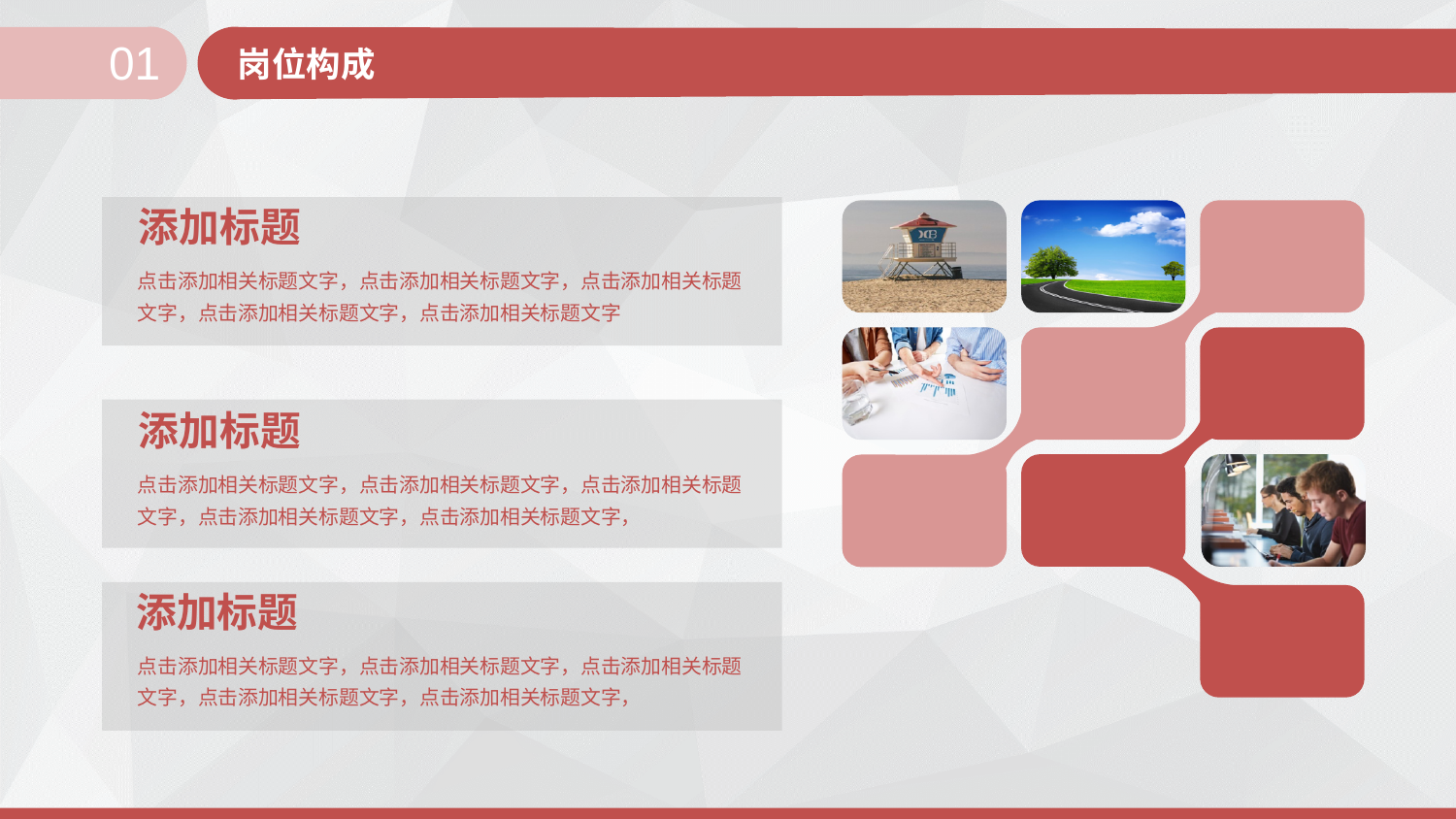

01
岗位构成
添加标题

点击添加相关标题文字，点击添加相关标题文字，点击添加相关标题文字，点击添加相关标题文字，点击添加相关标题文字

添加标题
点击添加相关标题文字，点击添加相关标题文字，点击添加相关标题文字，点击添加相关标题文字，点击添加相关标题文字，
添加标题

点击添加相关标题文字，点击添加相关标题文字，点击添加相关标题文字，点击添加相关标题文字，点击添加相关标题文字，